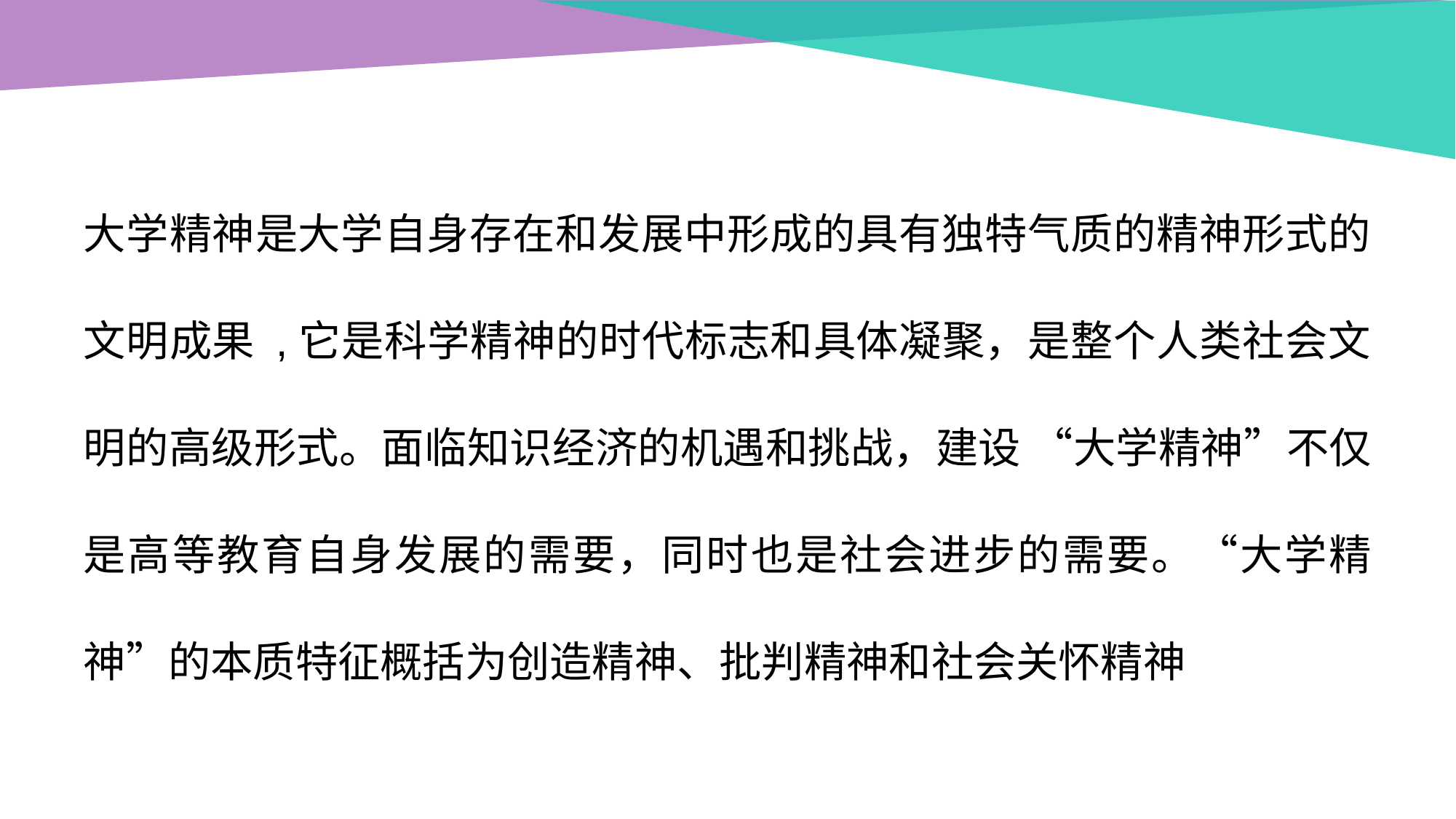

大学精神是大学自身存在和发展中形成的具有独特气质的精神形式的文明成果 ,它是科学精神的时代标志和具体凝聚，是整个人类社会文明的高级形式。面临知识经济的机遇和挑战，建设 “大学精神”不仅是高等教育自身发展的需要，同时也是社会进步的需要。“大学精神”的本质特征概括为创造精神、批判精神和社会关怀精神